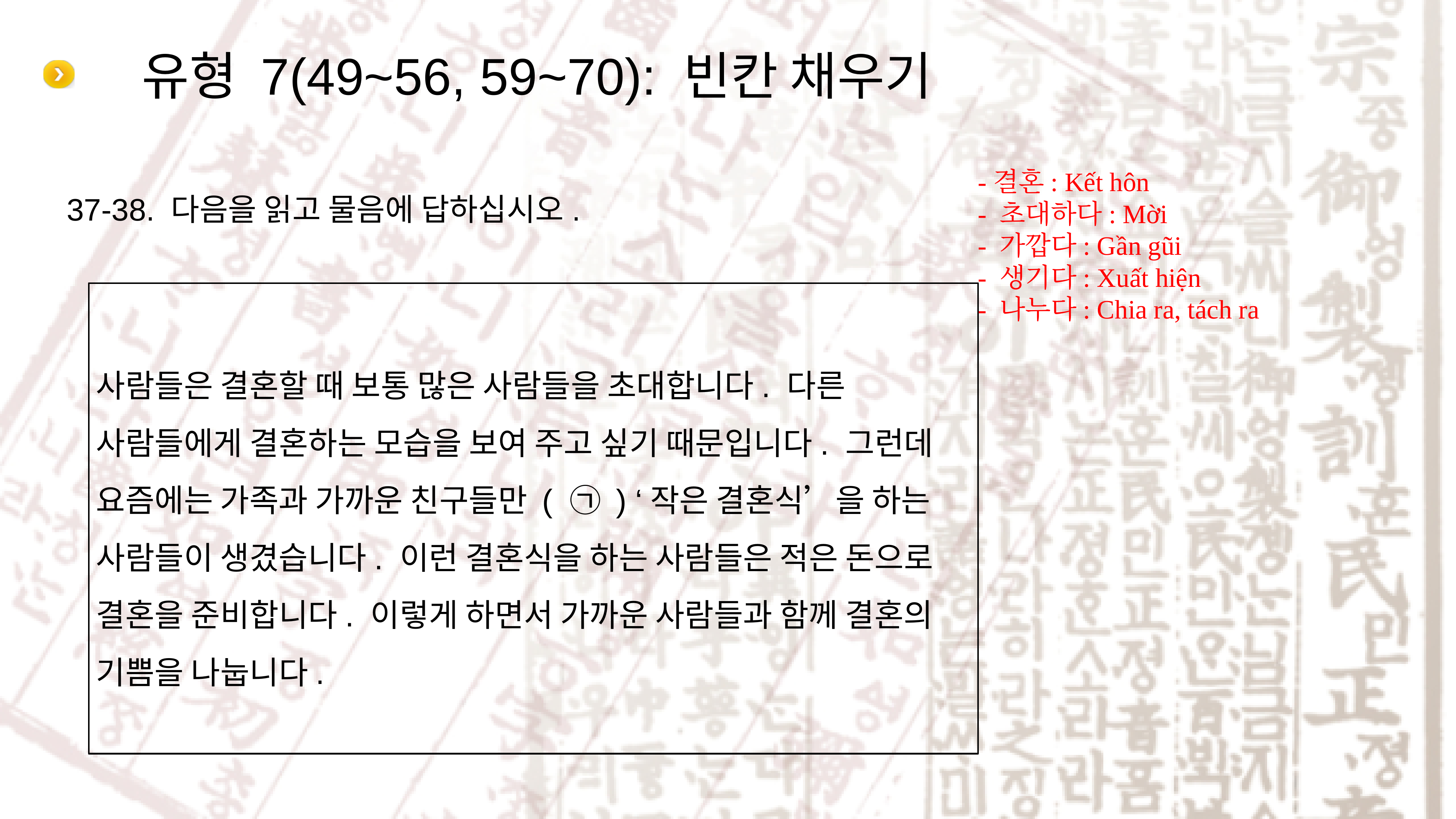

# 유형 7(49~56, 59~70): 빈칸 채우기
-결혼: Kết hôn
- 초대하다: Mời
- 가깝다: Gần gũi
- 생기다: Xuất hiện
- 나누다: Chia ra, tách ra
37-38. 다음을 읽고 물음에 답하십시오.
사람들은 결혼할 때 보통 많은 사람들을 초대합니다. 다른 사람들에게 결혼하는 모습을 보여 주고 싶기 때문입니다. 그런데 요즘에는 가족과 가까운 친구들만 ( ㉠ ) ‘작은 결혼식’을 하는 사람들이 생겼습니다. 이런 결혼식을 하는 사람들은 적은 돈으로 결혼을 준비합니다. 이렇게 하면서 가까운 사람들과 함께 결혼의 기쁨을 나눕니다.